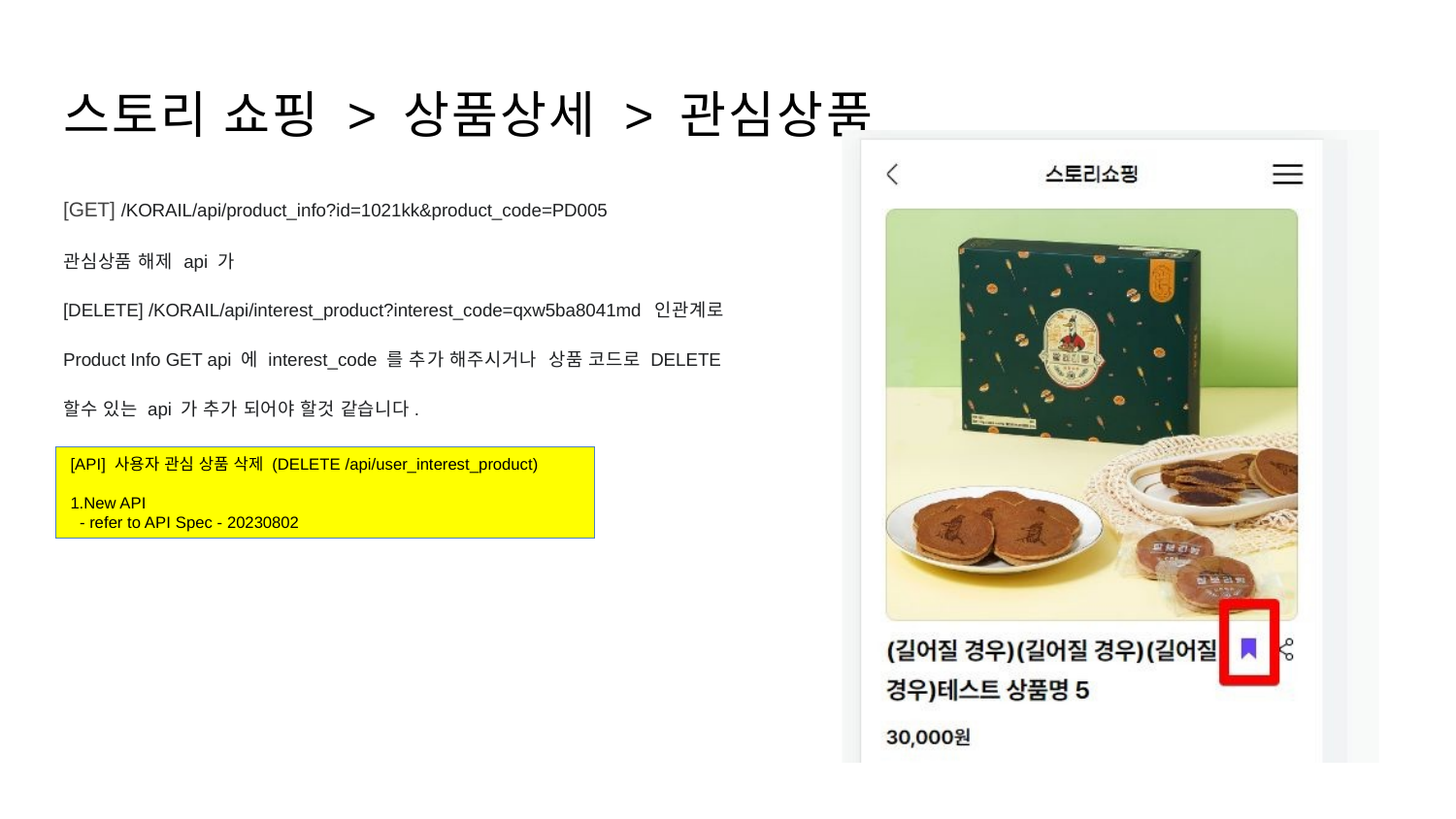

# 스토리 쇼핑 > 상품상세 > 관심상품

[GET] /KORAIL/api/product_info?id=1021kk&product_code=PD005

관심상품 해제 api 가
[DELETE] /KORAIL/api/interest_product?interest_code=qxw5ba8041md  인관계로 Product Info GET api 에 interest_code 를 추가 해주시거나  상품 코드로 DELETE 할수 있는 api 가 추가 되어야 할것 같습니다.
[API] 사용자 관심 상품 삭제 (DELETE /api/user_interest_product)

1.New API
  - refer to API Spec - 20230802